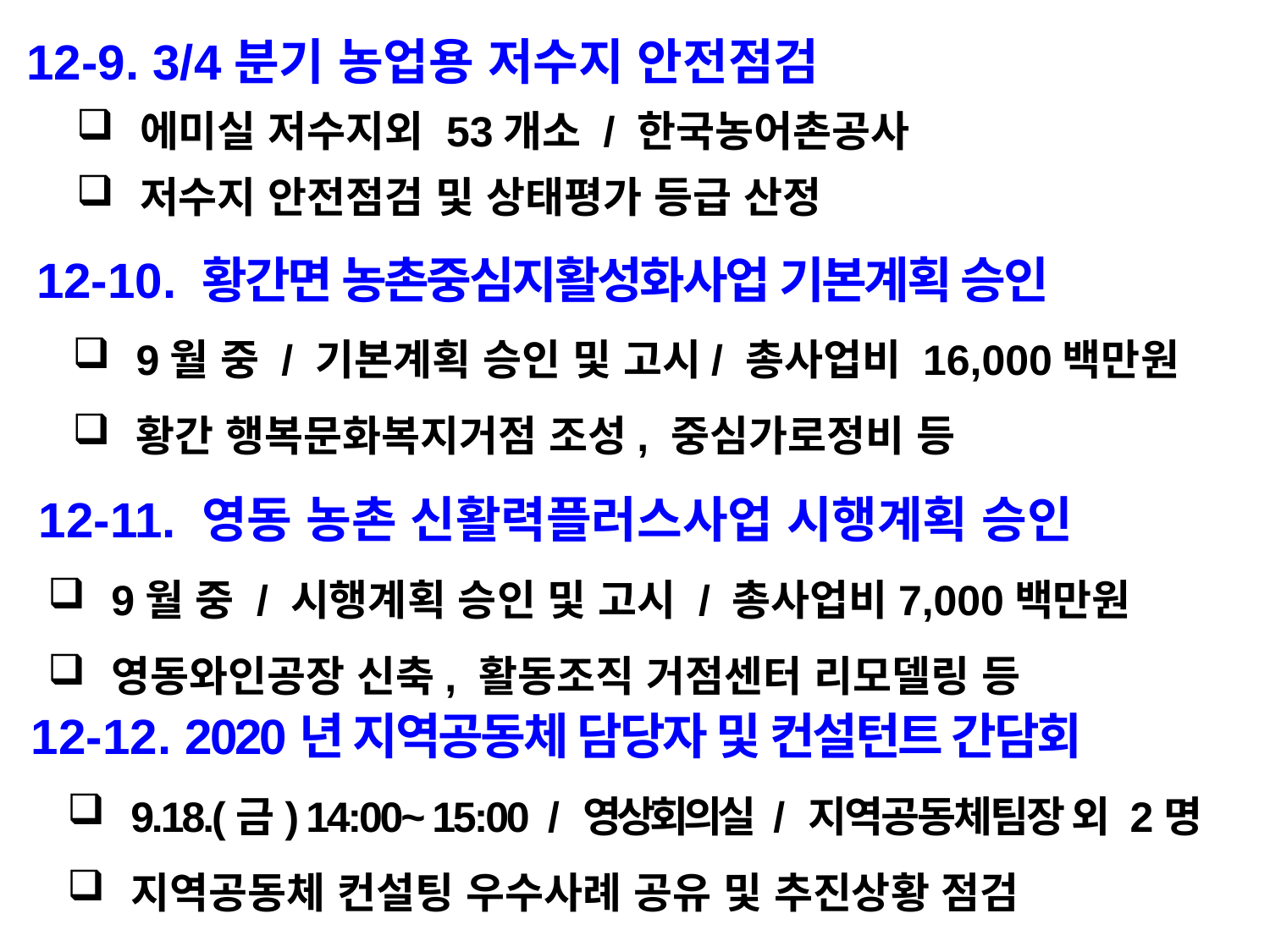

12-9. 3/4분기 농업용 저수지 안전점검
에미실 저수지외 53개소 / 한국농어촌공사
저수지 안전점검 및 상태평가 등급 산정

  12-10. 황간면 농촌중심지활성화사업 기본계획 승인
9월 중 / 기본계획 승인 및 고시/ 총사업비 16,000백만원
황간 행복문화복지거점 조성, 중심가로정비 등

  12-11. 영동 농촌 신활력플러스사업 시행계획 승인
9월 중 / 시행계획 승인 및 고시 / 총사업비7,000백만원
영동와인공장 신축, 활동조직 거점센터 리모델링 등

  12-12. 2020년 지역공동체 담당자 및 컨설턴트 간담회
9.18.(금) 14:00~ 15:00  /  영상회의실 /  지역공동체팀장 외 2명
지역공동체 컨설팅 우수사례 공유 및 추진상황 점검